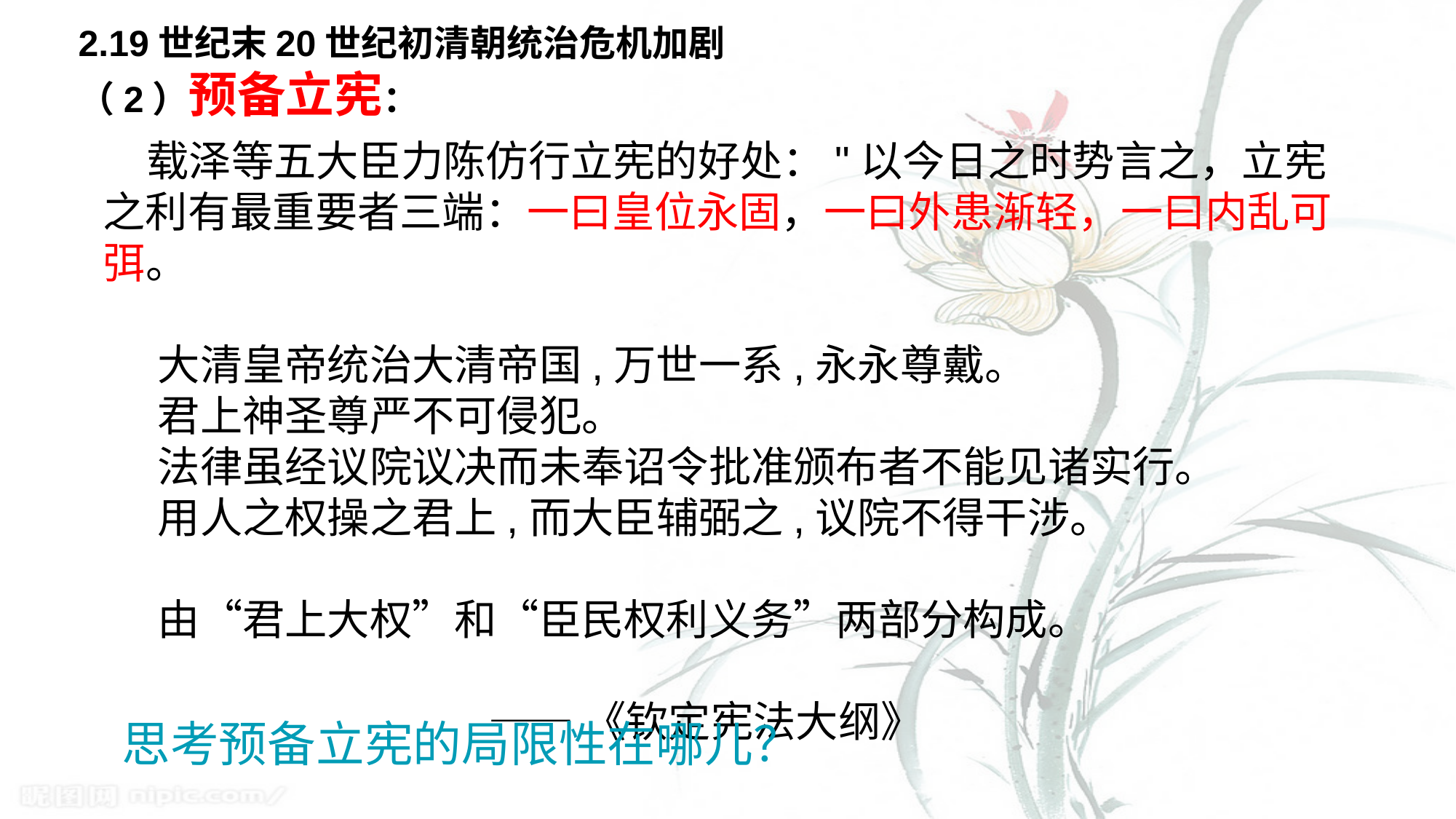

2.19世纪末20世纪初清朝统治危机加剧
（2）预备立宪：
      载泽等五大臣力陈仿行立宪的好处："以今日之时势言之，立宪之利有最重要者三端：一曰皇位永固，一曰外患渐轻，一曰内乱可弭。

大清皇帝统治大清帝国,万世一系,永永尊戴。
君上神圣尊严不可侵犯。
法律虽经议院议决而未奉诏令批准颁布者不能见诸实行。
用人之权操之君上,而大臣辅弼之,议院不得干涉。

由“君上大权”和“臣民权利义务”两部分构成。
                                   ——《钦定宪法大纲》
思考预备立宪的局限性在哪儿？